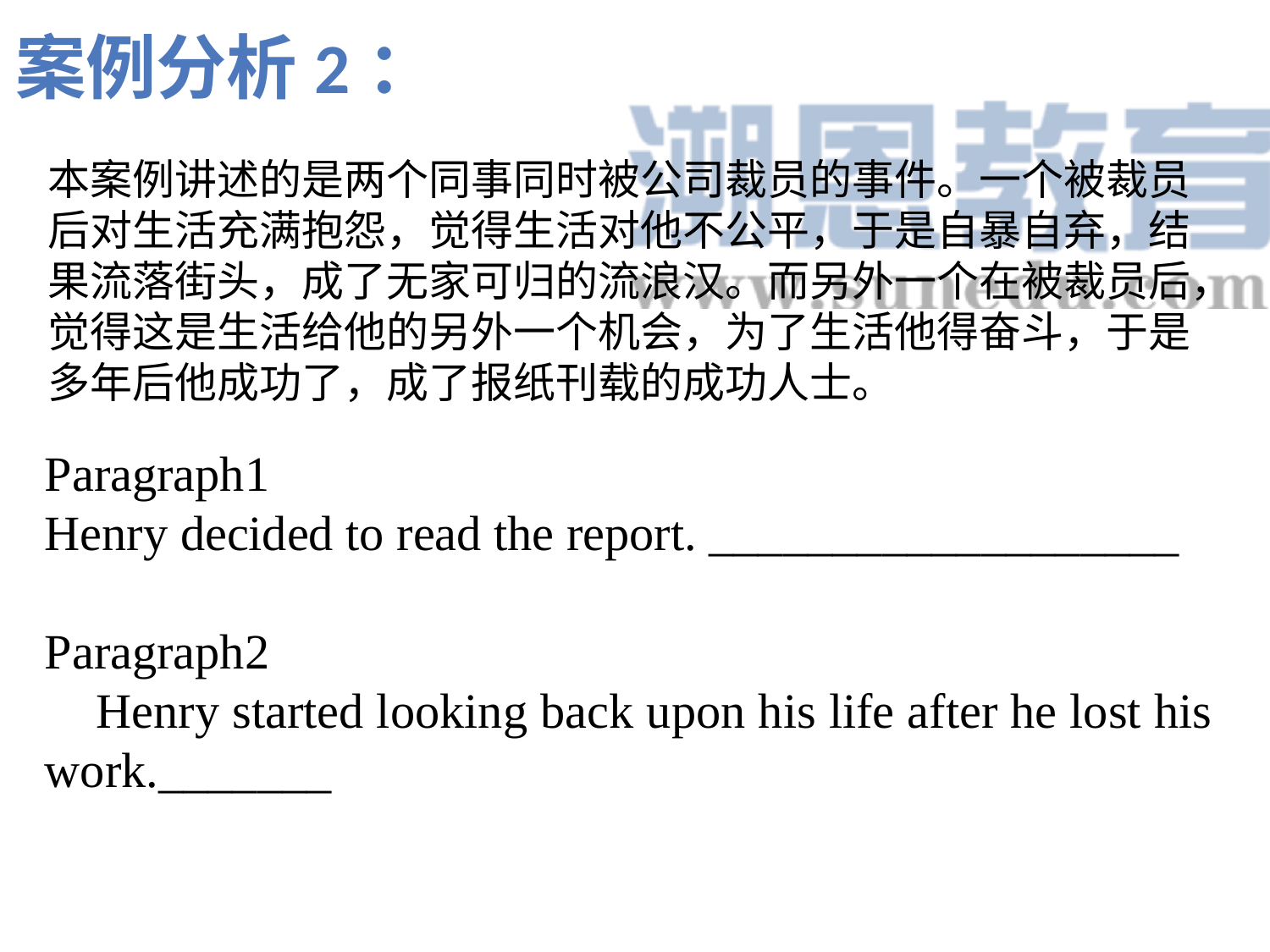

案例分析2：
本案例讲述的是两个同事同时被公司裁员的事件。一个被裁员后对生活充满抱怨，觉得生活对他不公平，于是自暴自弃，结果流落街头，成了无家可归的流浪汉。而另外一个在被裁员后，觉得这是生活给他的另外一个机会，为了生活他得奋斗，于是多年后他成功了，成了报纸刊载的成功人士。

Paragraph1
Henry decided to read the report. ___________________

Paragraph2
    Henry started looking back upon his life after he lost his work._______